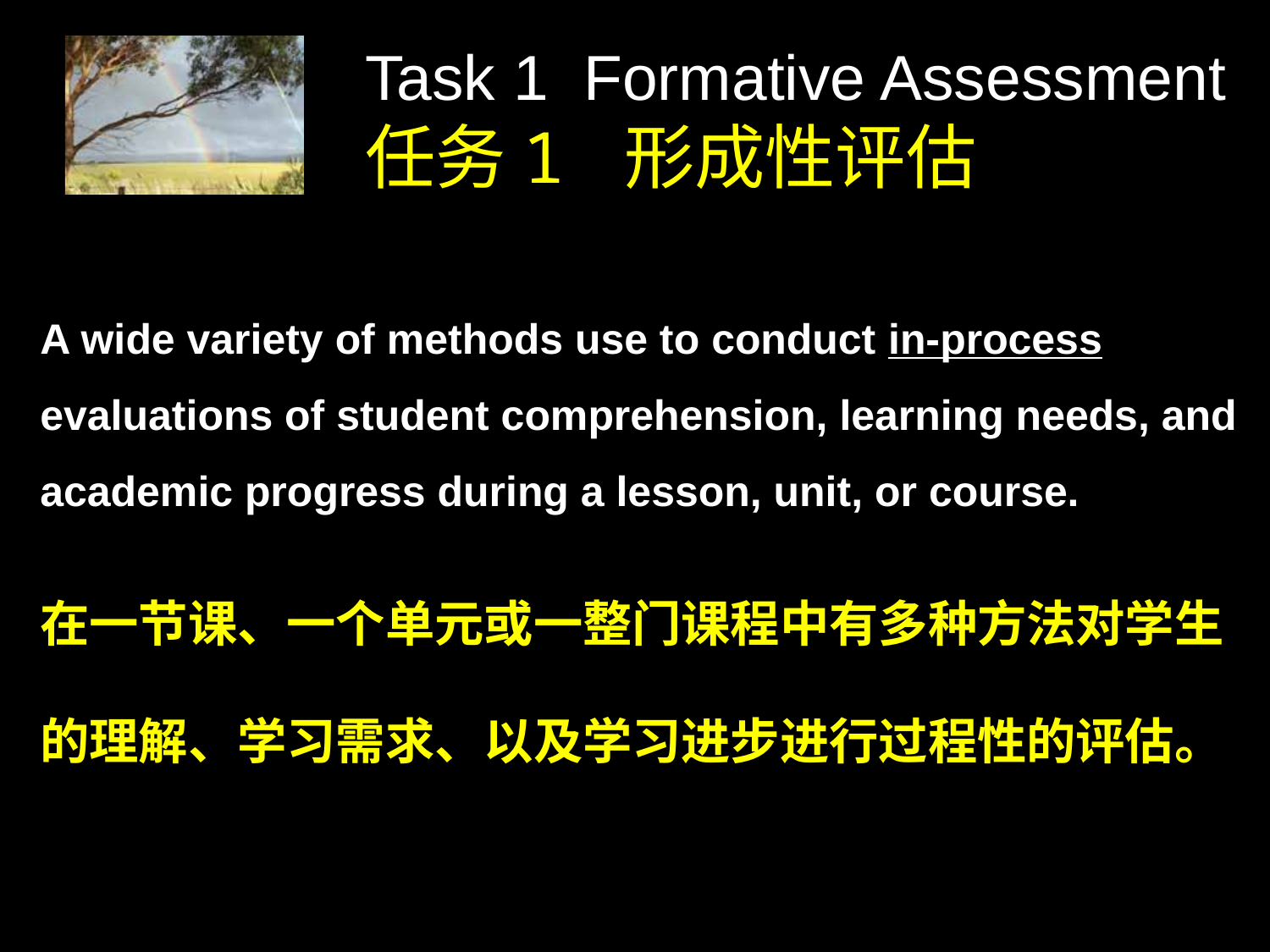

# Task 1  Formative Assessment 任务1 形成性评估

A wide variety of methods use to conduct in-process evaluations of student comprehension, learning needs, and academic progress during a lesson, unit, or course.
在一节课、一个单元或一整门课程中有多种方法对学生的理解、学习需求、以及学习进步进行过程性的评估。